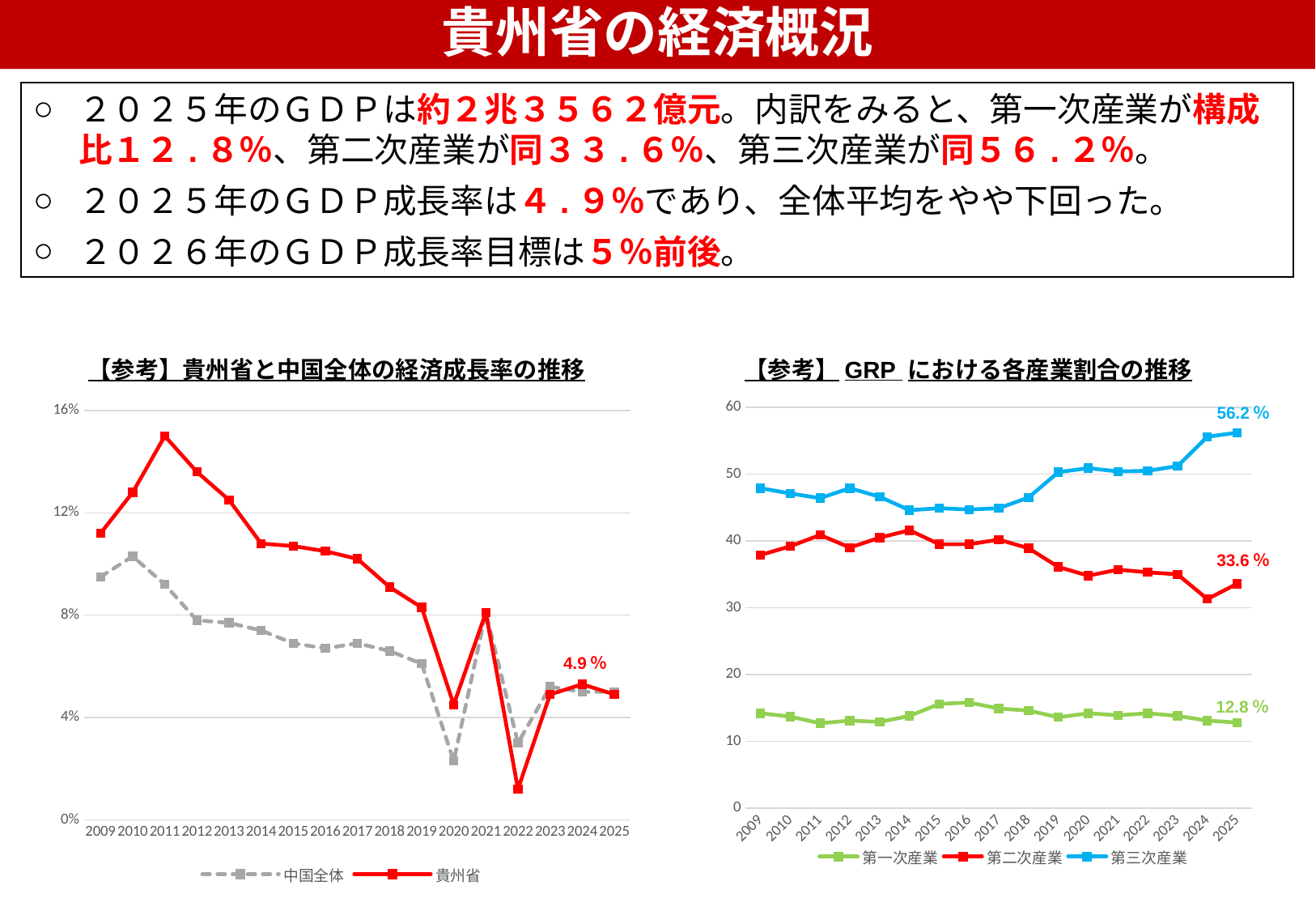

貴州省の経済概況
２０２５年のＧＤＰは約２兆３５６２億元。内訳をみると、第一次産業が構成比１２.８％、第二次産業が同３３.６％、第三次産業が同５６.２％。
２０２５年のＧＤＰ成長率は４.９％であり、全体平均をやや下回った。
２０２６年のＧＤＰ成長率目標は５％前後。
【参考】貴州省と中国全体の経済成長率の推移
【参考】GRP における各産業割合の推移

### Chart

| Category | 第一次産業 | 第二次産業 | 第三次産業 |
|---|---|---|---|
| 2009 | 14.2 | 37.9 | 47.9 |
| 2010 | 13.7 | 39.2 | 47.1 |
| 2011 | 12.7 | 40.9 | 46.4 |
| 2012 | 13.1 | 39.0 | 47.9 |
| 2013 | 12.9 | 40.5 | 46.6 |
| 2014 | 13.8 | 41.6 | 44.6 |
| 2015 | 15.6 | 39.5 | 44.9 |
| 2016 | 15.8 | 39.5 | 44.7 |
| 2017 | 14.9 | 40.2 | 44.9 |
| 2018 | 14.6 | 38.9 | 46.5 |
| 2019 | 13.6 | 36.1 | 50.3 |
| 2020 | 14.2 | 34.8 | 50.9 |
| 2021 | 13.9 | 35.7 | 50.4 |
| 2022 | 14.2 | 35.3 | 50.5 |
| 2023 | 13.8 | 35.0 | 51.2 |
| 2024 | 13.1 | 31.3 | 55.6 |
| 2025 | 12.8 | 33.6 | 56.2 |

### Chart

| Category | 中国全体 | 貴州省 |
|---|---|---|
| 2009 | 0.095 | 0.112 |
| 2010 | 0.103 | 0.128 |
| 2011 | 0.092 | 0.15 |
| 2012 | 0.078 | 0.136 |
| 2013 | 0.077 | 0.125 |
| 2014 | 0.074 | 0.108 |
| 2015 | 0.069 | 0.107 |
| 2016 | 0.067 | 0.105 |
| 2017 | 0.069 | 0.102 |
| 2018 | 0.066 | 0.091 |
| 2019 | 0.061 | 0.083 |
| 2020 | 0.023 | 0.045 |
| 2021 | 0.081 | 0.081 |
| 2022 | 0.03 | 0.012 |
| 2023 | 0.052 | 0.049 |
| 2024 | 0.05 | 0.053 |
| 2025 | 0.05 | 0.049 |
56.2％
33.6％
4.9％
12.8％